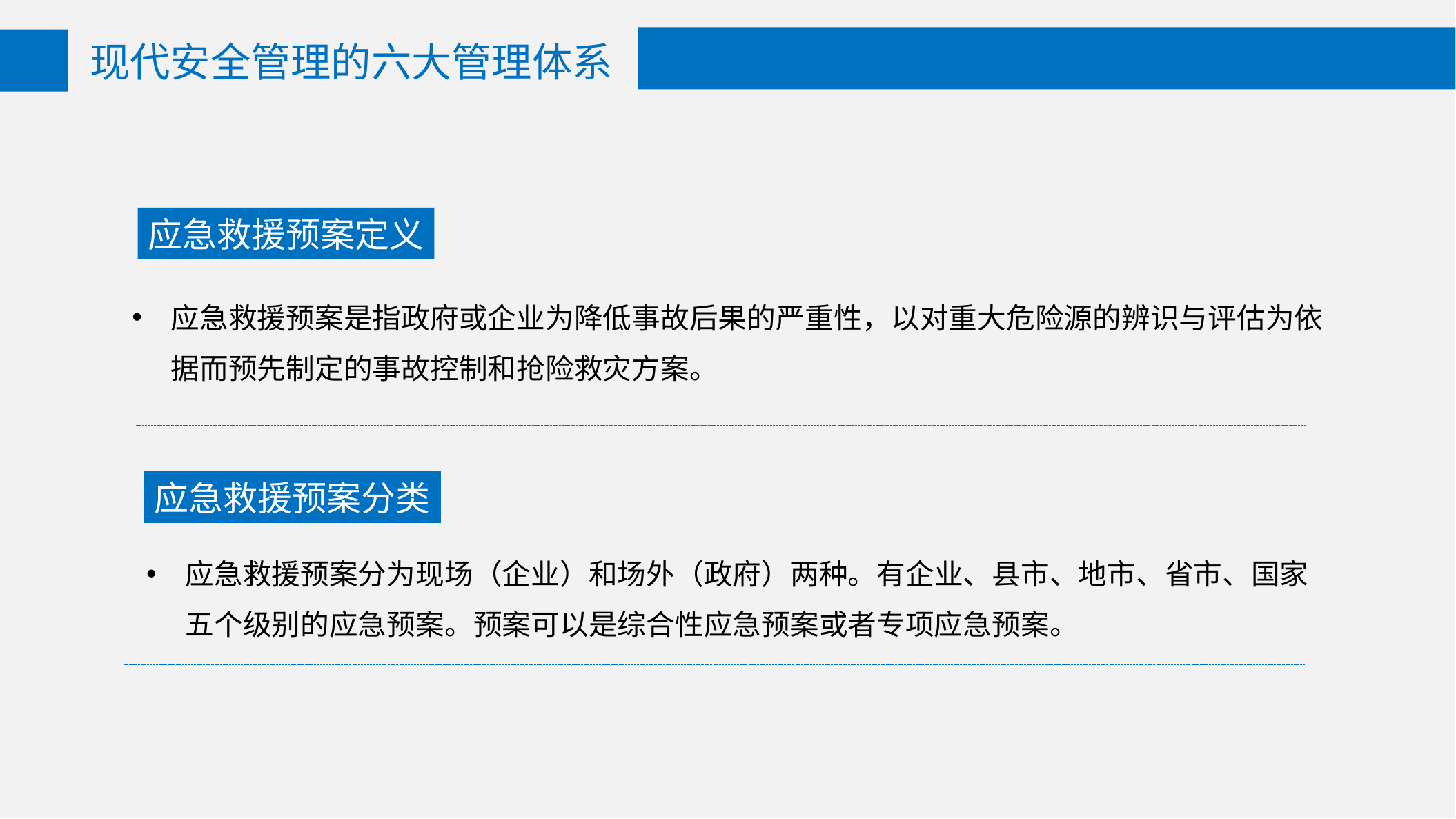

现代安全管理的六大管理体系
应急救援预案定义
应急救援预案是指政府或企业为降低事故后果的严重性，以对重大危险源的辨识与评估为依据而预先制定的事故控制和抢险救灾方案。
应急救援预案分类
应急救援预案分为现场（企业）和场外（政府）两种。有企业、县市、地市、省市、国家五个级别的应急预案。预案可以是综合性应急预案或者专项应急预案。